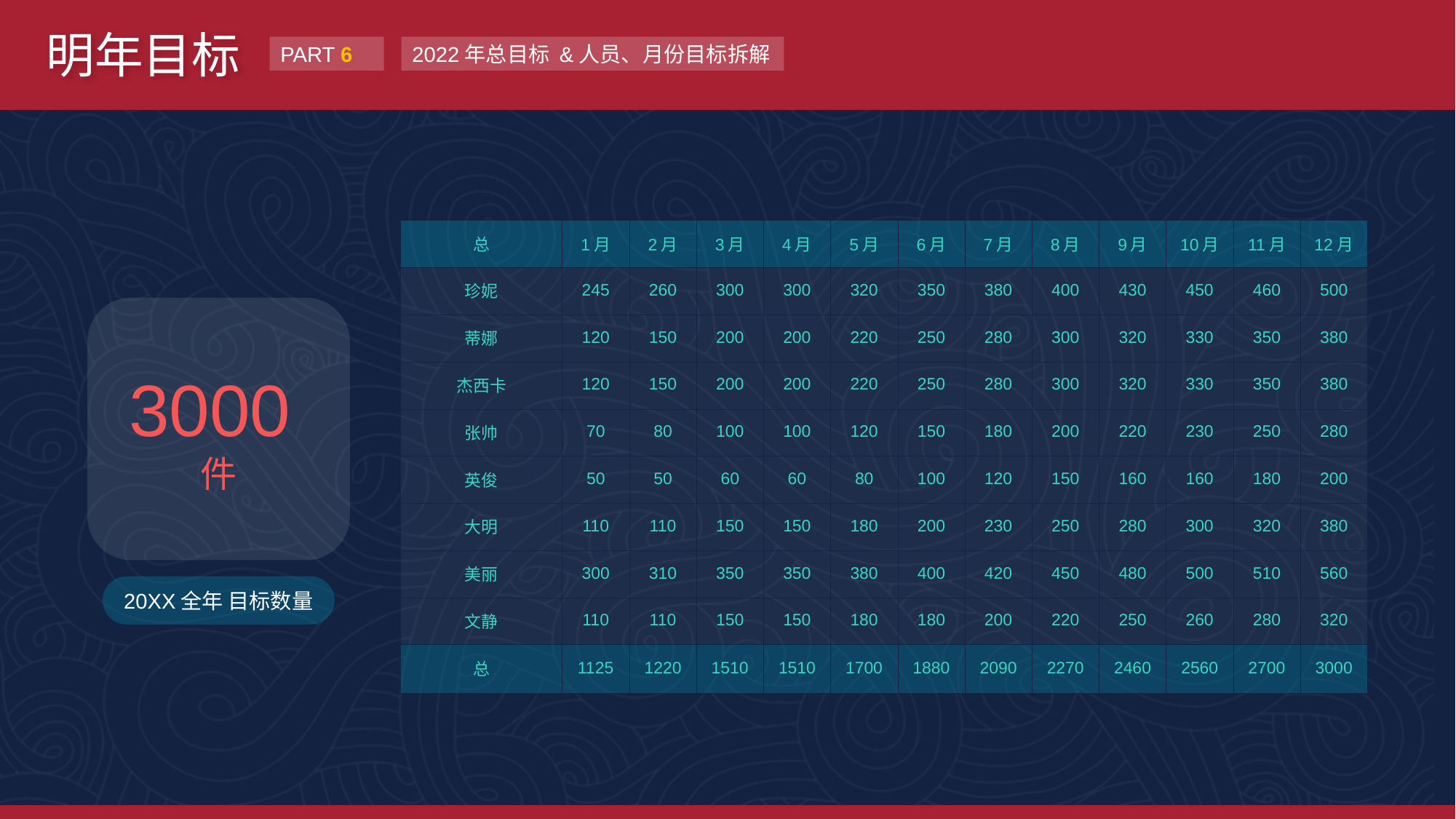

明年目标
PART 6
2022年总目标 &人员、月份目标拆解

| 总 | 1月 | 2月 | 3月 | 4月 | 5月 | 6月 | 7月 | 8月 | 9月 | 10月 | 11月 | 12月 |
| --- | --- | --- | --- | --- | --- | --- | --- | --- | --- | --- | --- | --- |
| 珍妮 | 245 | 260 | 300 | 300 | 320 | 350 | 380 | 400 | 430 | 450 | 460 | 500 |
| 蒂娜 | 120 | 150 | 200 | 200 | 220 | 250 | 280 | 300 | 320 | 330 | 350 | 380 |
| 杰西卡 | 120 | 150 | 200 | 200 | 220 | 250 | 280 | 300 | 320 | 330 | 350 | 380 |
| 张帅 | 70 | 80 | 100 | 100 | 120 | 150 | 180 | 200 | 220 | 230 | 250 | 280 |
| 英俊 | 50 | 50 | 60 | 60 | 80 | 100 | 120 | 150 | 160 | 160 | 180 | 200 |
| 大明 | 110 | 110 | 150 | 150 | 180 | 200 | 230 | 250 | 280 | 300 | 320 | 380 |
| 美丽 | 300 | 310 | 350 | 350 | 380 | 400 | 420 | 450 | 480 | 500 | 510 | 560 |
| 文静 | 110 | 110 | 150 | 150 | 180 | 180 | 200 | 220 | 250 | 260 | 280 | 320 |
| 总 | 1125 | 1220 | 1510 | 1510 | 1700 | 1880 | 2090 | 2270 | 2460 | 2560 | 2700 | 3000 |
3000件
20XX全年 目标数量